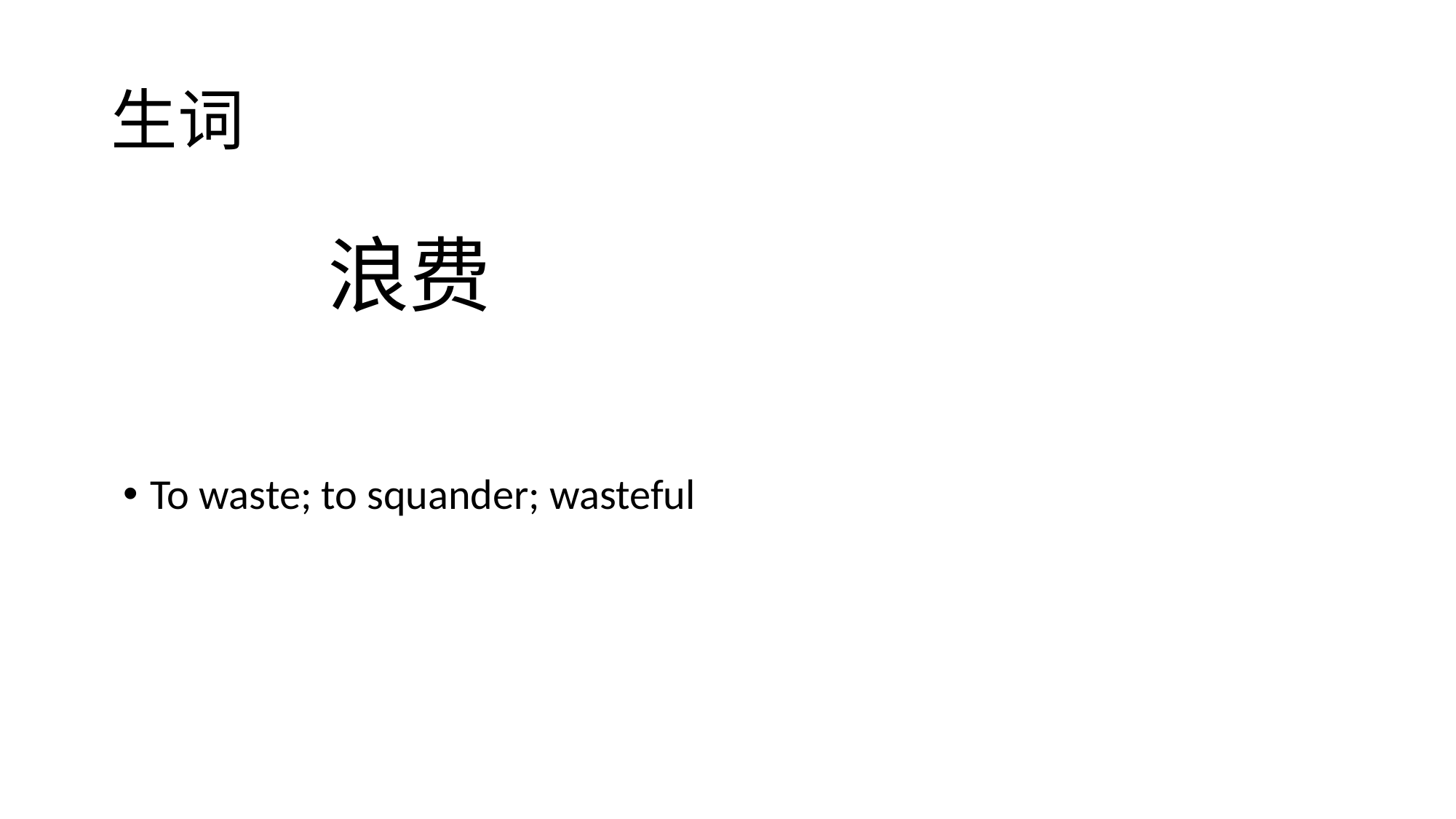

# 生词

To waste; to squander; wasteful
浪费